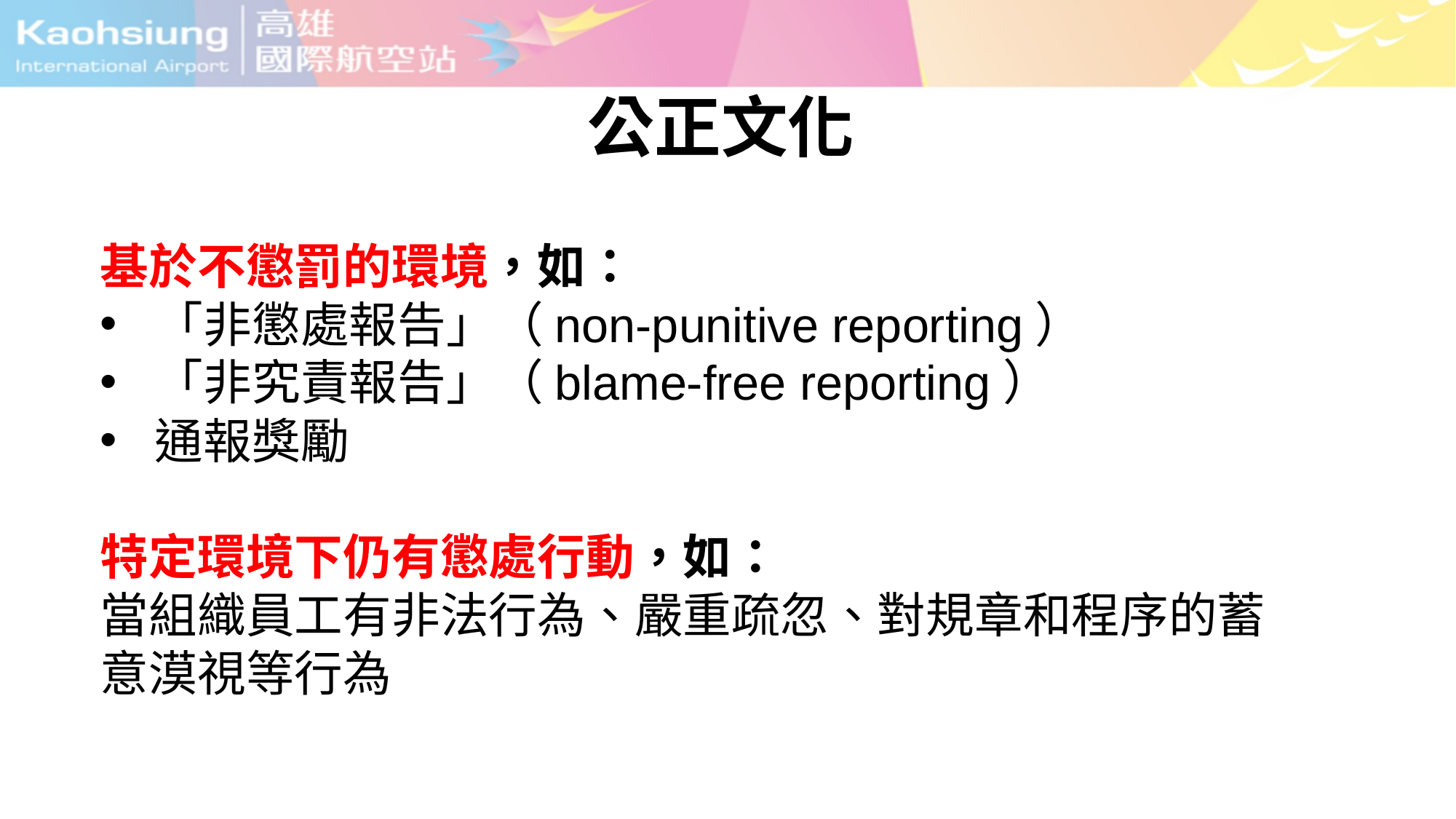

公正文化
基於不懲罰的環境，如：
「非懲處報告」（non-punitive reporting）
「非究責報告」（blame-free reporting）
通報獎勵

特定環境下仍有懲處行動，如：
當組織員工有非法行為、嚴重疏忽、對規章和程序的蓄意漠視等行為